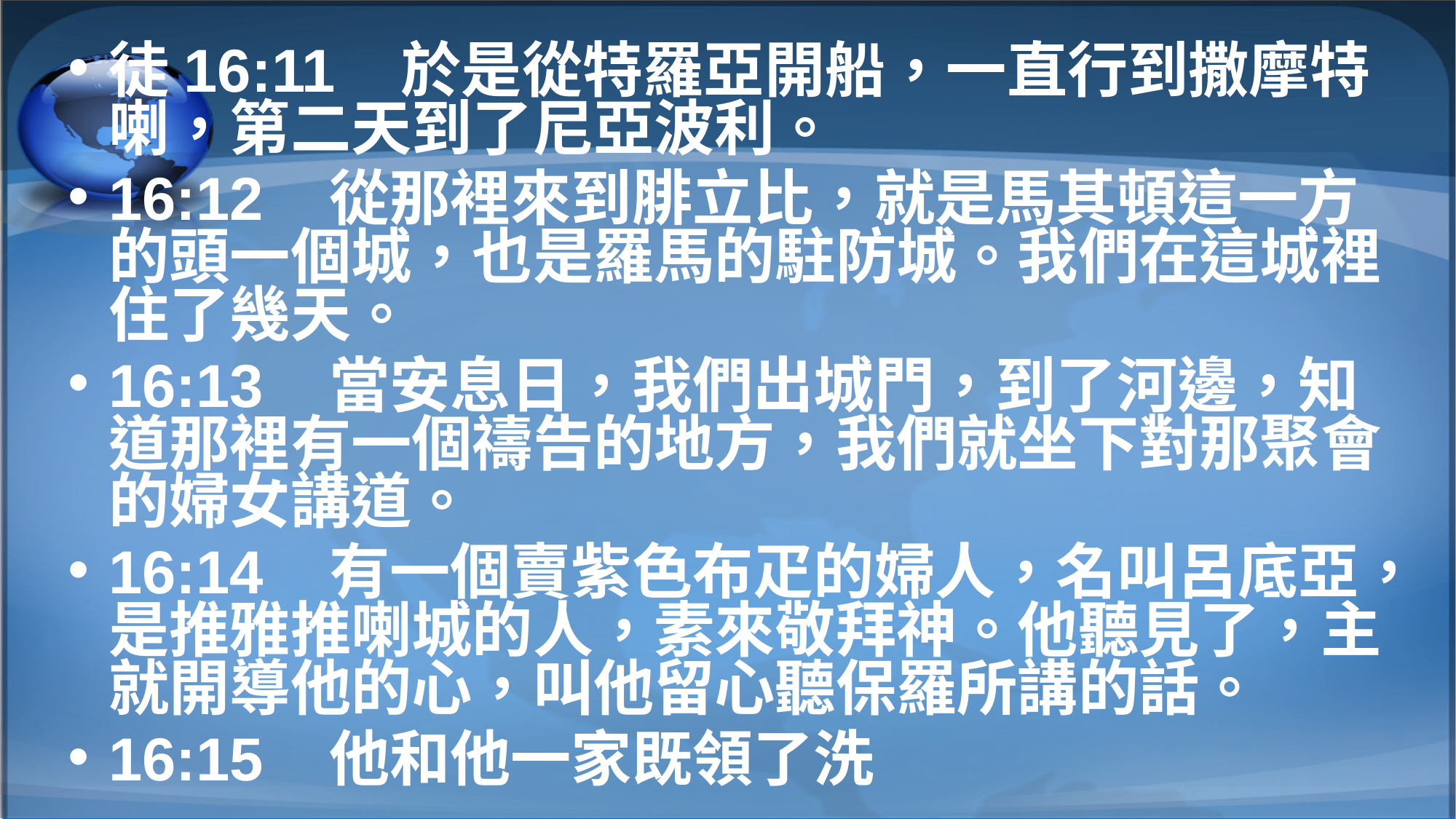

徒16:11   於是從特羅亞開船，一直行到撒摩特喇，第二天到了尼亞波利。
16:12   從那裡來到腓立比，就是馬其頓這一方的頭一個城，也是羅馬的駐防城。我們在這城裡住了幾天。
16:13   當安息日，我們出城門，到了河邊，知道那裡有一個禱告的地方，我們就坐下對那聚會的婦女講道。
16:14   有一個賣紫色布疋的婦人，名叫呂底亞，是推雅推喇城的人，素來敬拜神。他聽見了，主就開導他的心，叫他留心聽保羅所講的話。
16:15   他和他一家既領了洗